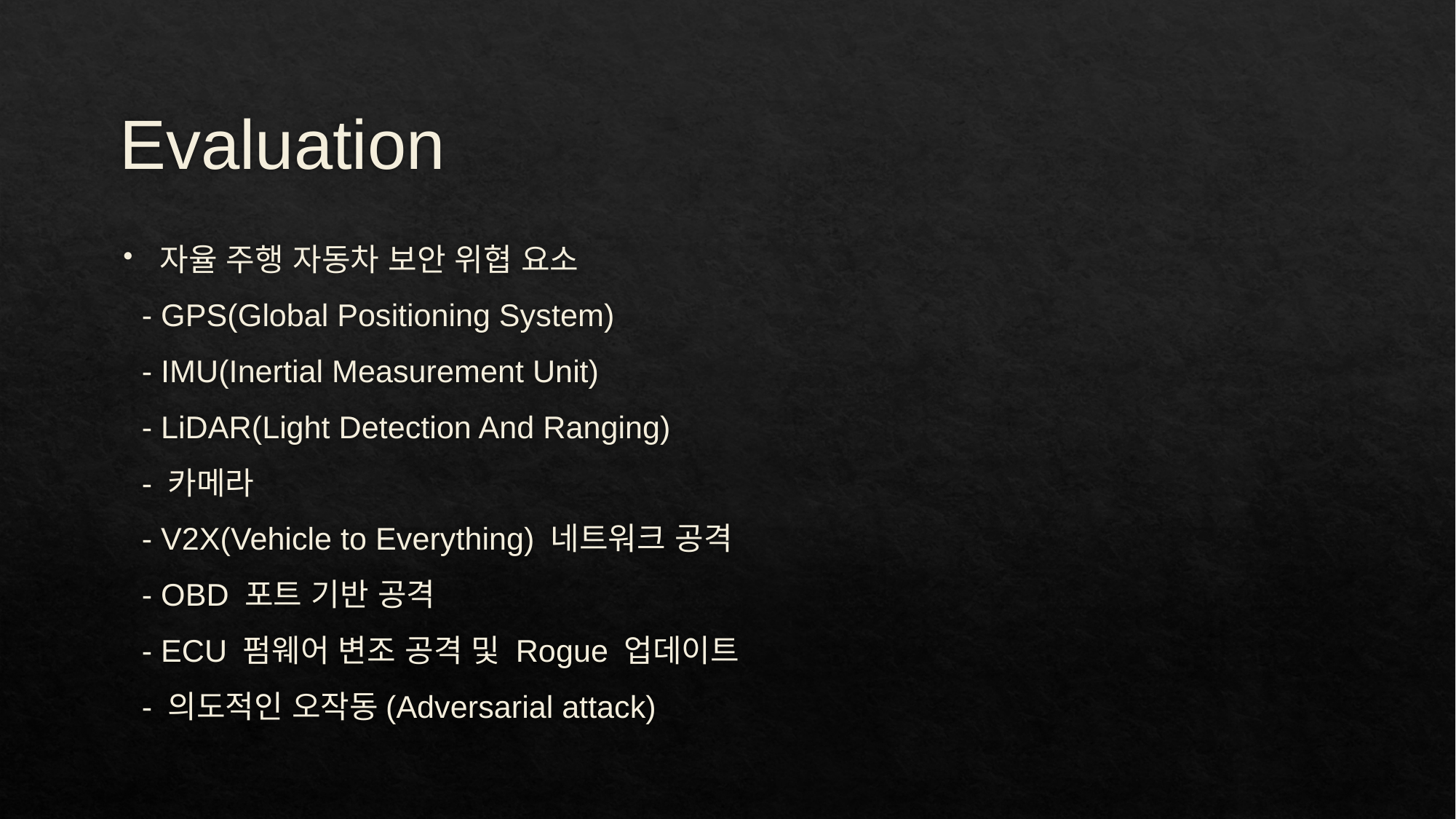

# Evaluation
자율 주행 자동차 보안 위협 요소
  - GPS(Global Positioning System)
  - IMU(Inertial Measurement Unit)
  - LiDAR(Light Detection And Ranging)
  - 카메라
  - V2X(Vehicle to Everything) 네트워크 공격
  - OBD 포트 기반 공격
  - ECU 펌웨어 변조 공격 및 Rogue 업데이트
  - 의도적인 오작동(Adversarial attack)